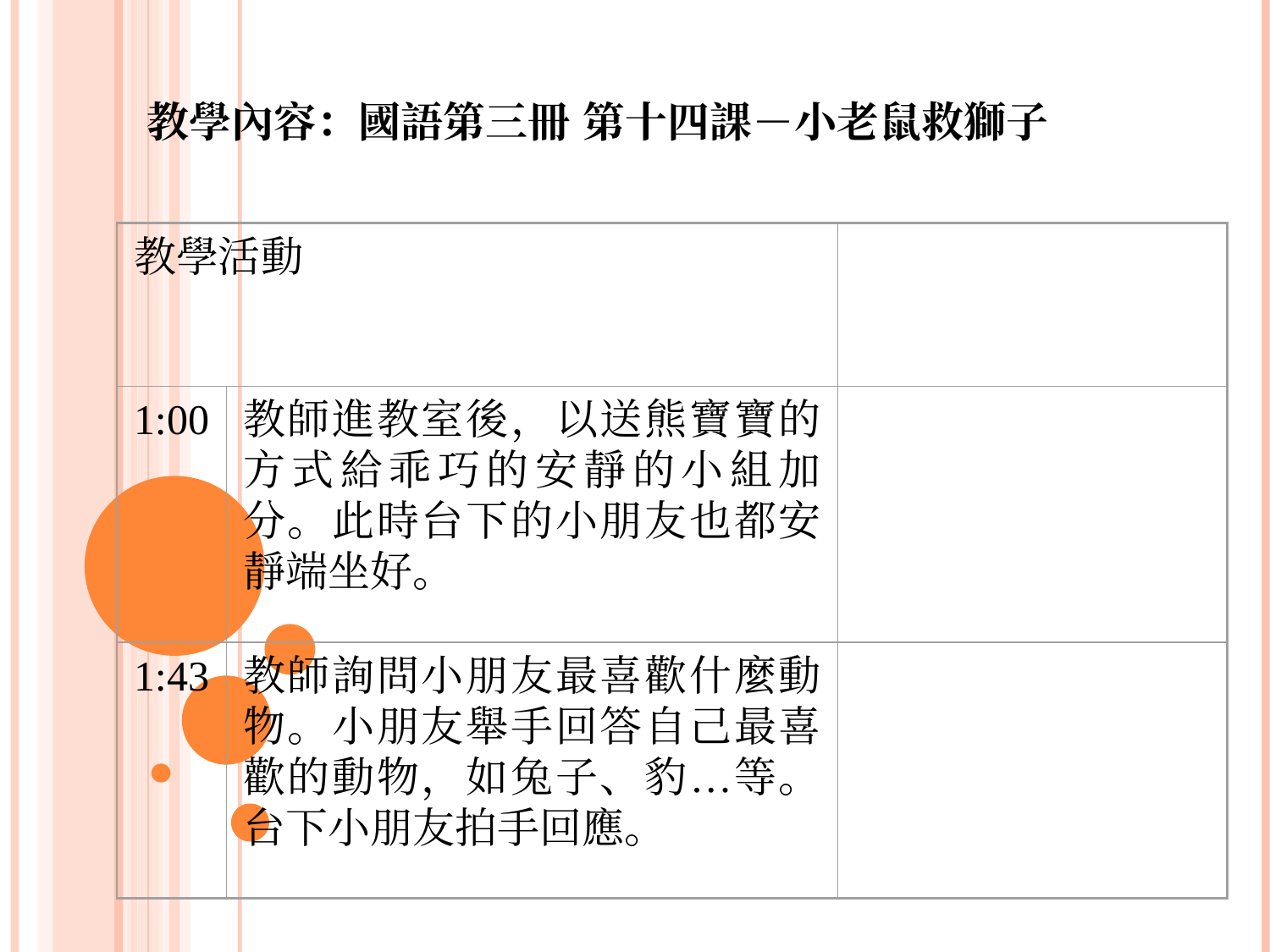

教學內容：國語第三冊 第十四課－小老鼠救獅子

教學活動

1:00

教師進教室後，以送熊寶寶的方式給乖巧的安靜的小組加分。此時台下的小朋友也都安靜端坐好。

1:43

教師詢問小朋友最喜歡什麼動物。小朋友舉手回答自己最喜歡的動物，如兔子、豹…等。台下小朋友拍手回應。